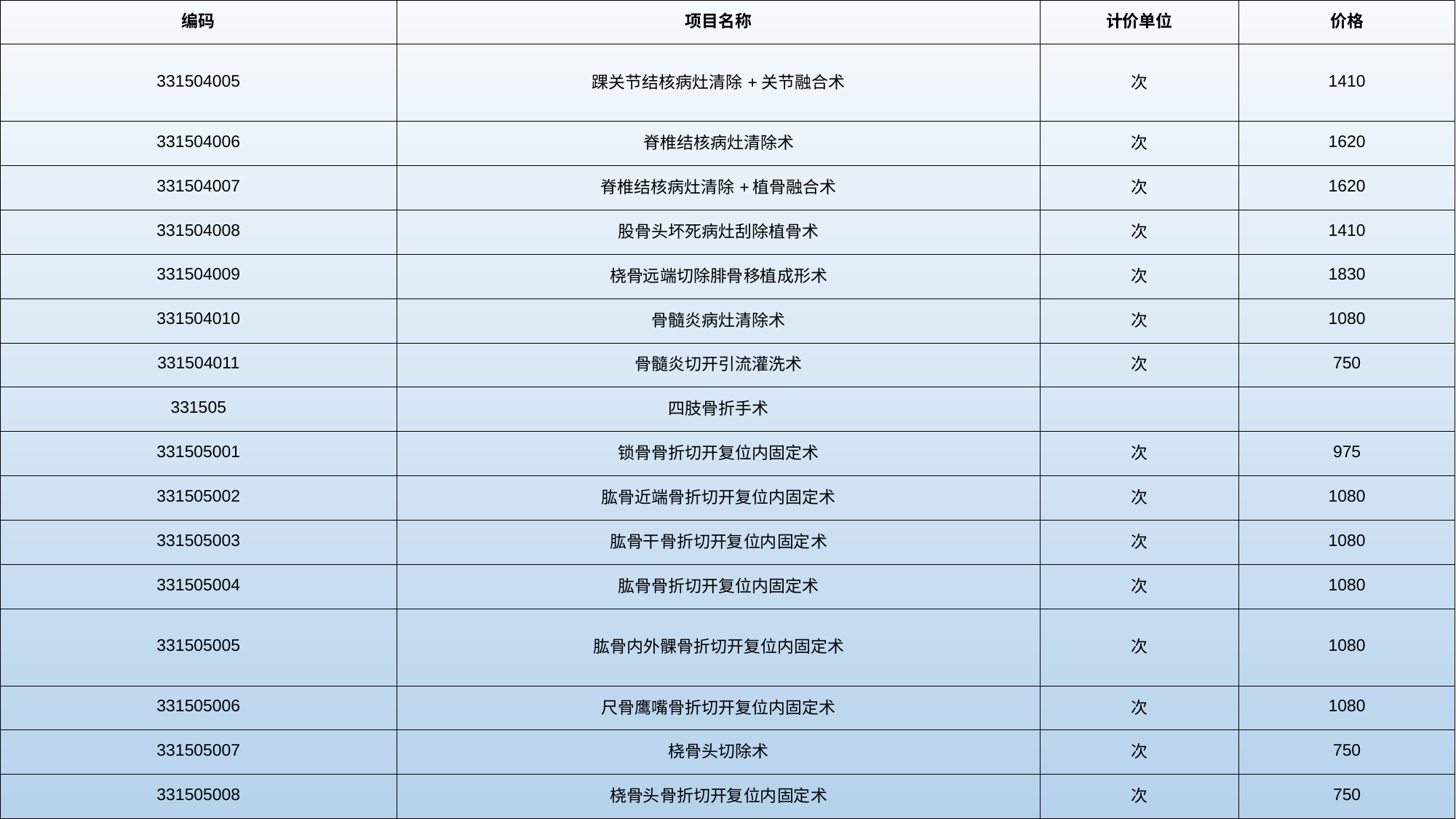

| 编码 | 项目名称 | 计价单位 | 价格 |
| --- | --- | --- | --- |
| 331504005 | 踝关节结核病灶清除+关节融合术 | 次 | 1410 |
| 331504006 | 脊椎结核病灶清除术 | 次 | 1620 |
| 331504007 | 脊椎结核病灶清除+植骨融合术 | 次 | 1620 |
| 331504008 | 股骨头坏死病灶刮除植骨术 | 次 | 1410 |
| 331504009 | 桡骨远端切除腓骨移植成形术 | 次 | 1830 |
| 331504010 | 骨髓炎病灶清除术 | 次 | 1080 |
| 331504011 | 骨髓炎切开引流灌洗术 | 次 | 750 |
| 331505 | 四肢骨折手术 |  |  |
| 331505001 | 锁骨骨折切开复位内固定术 | 次 | 975 |
| 331505002 | 肱骨近端骨折切开复位内固定术 | 次 | 1080 |
| 331505003 | 肱骨干骨折切开复位内固定术 | 次 | 1080 |
| 331505004 | 肱骨骨折切开复位内固定术 | 次 | 1080 |
| 331505005 | 肱骨内外髁骨折切开复位内固定术 | 次 | 1080 |
| 331505006 | 尺骨鹰嘴骨折切开复位内固定术 | 次 | 1080 |
| 331505007 | 桡骨头切除术 | 次 | 750 |
| 331505008 | 桡骨头骨折切开复位内固定术 | 次 | 750 |